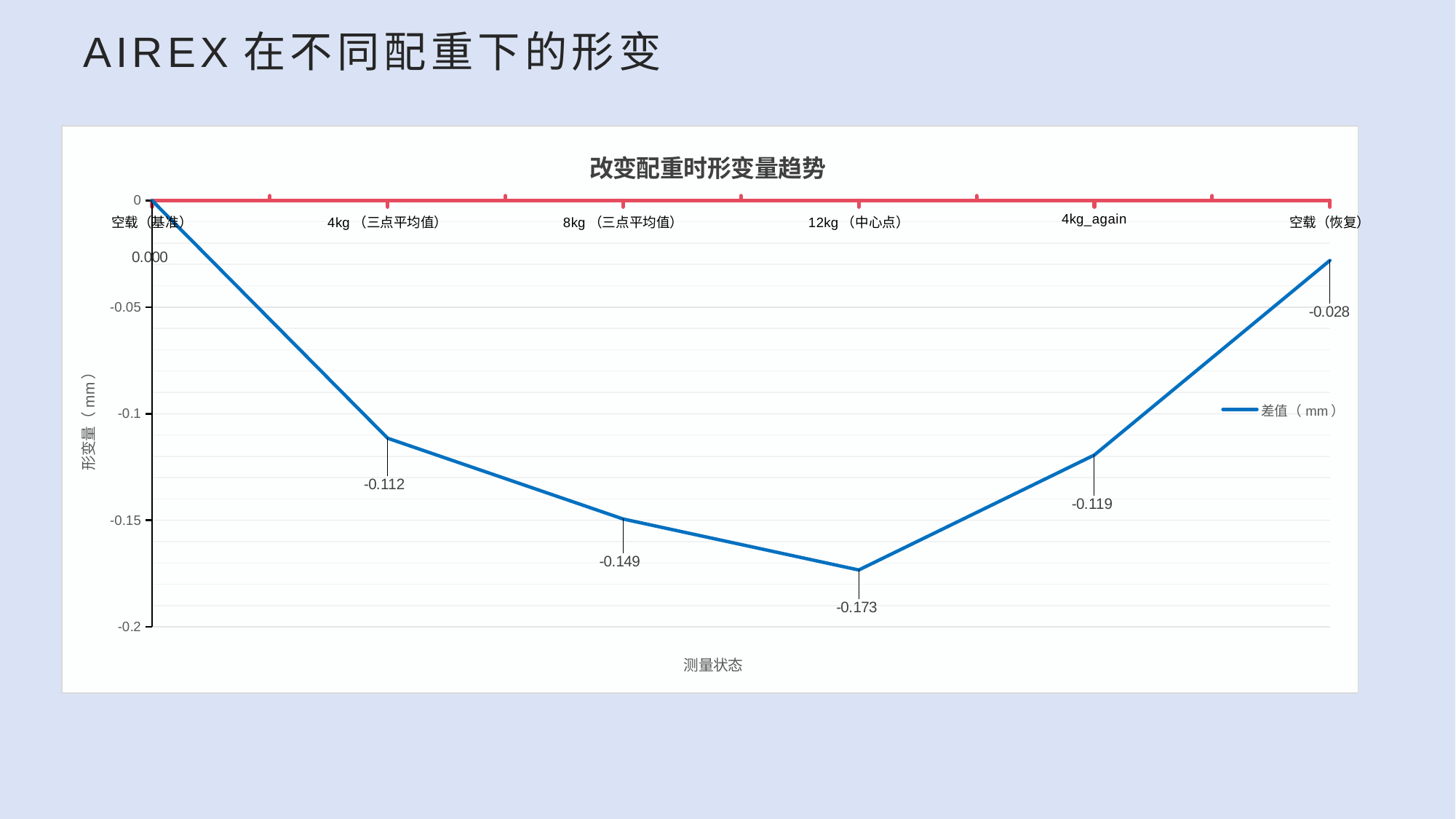

# AIREX在不同配重下的形变

### Chart: 改变配重时形变量趋势

| Category | 差值（mm） |
|---|---|
| 空载（基准） | 0.0 |
| 4kg（三点平均值） | -0.1115 |
| 8kg（三点平均值） | -0.1494 |
| 12kg（中心点） | -0.1733 |
| 4kg_again | -0.1194 |
| 空载（恢复） | -0.0281 |